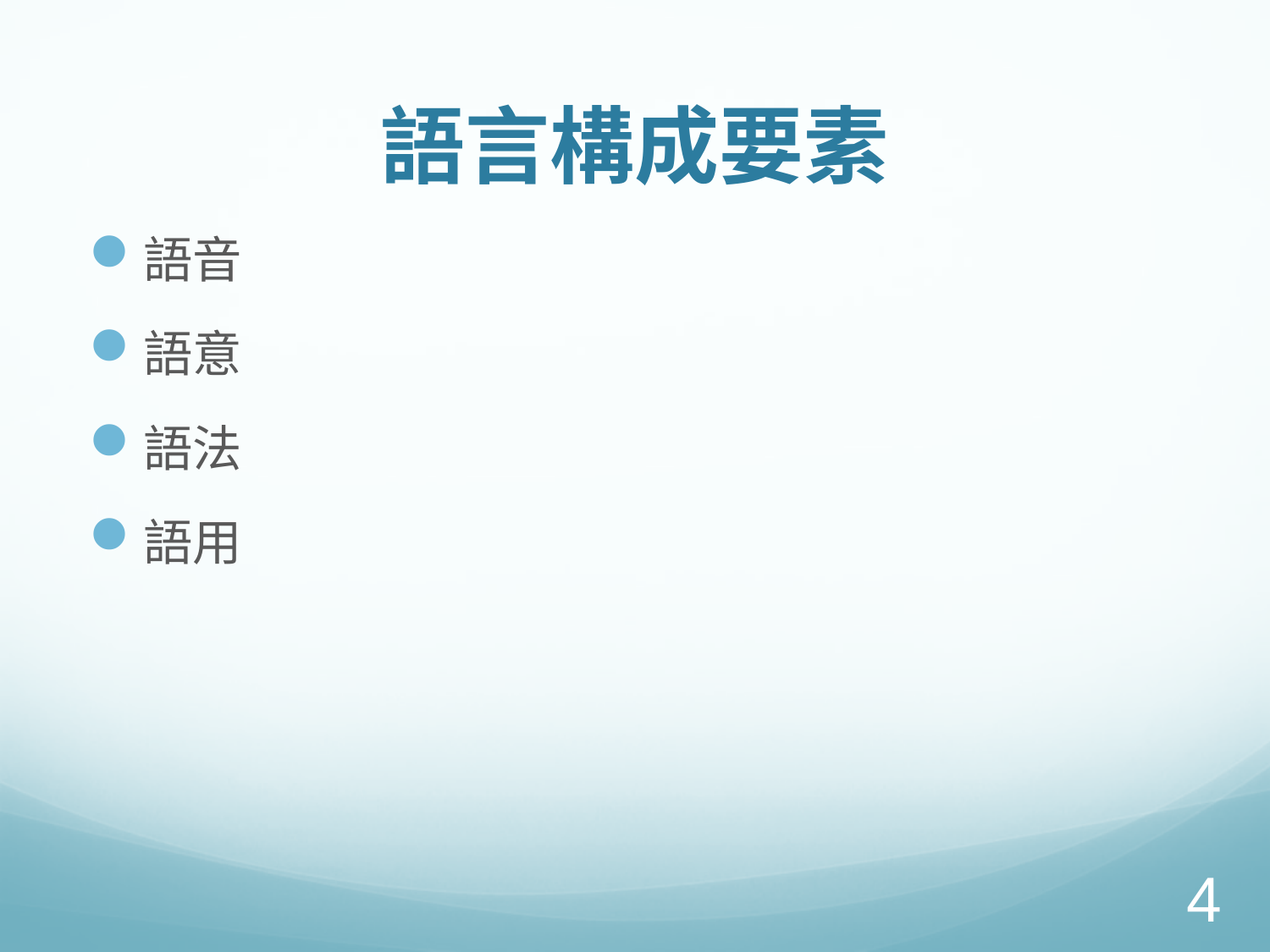

# 語言構成要素
語音
語意
語法
語用

4